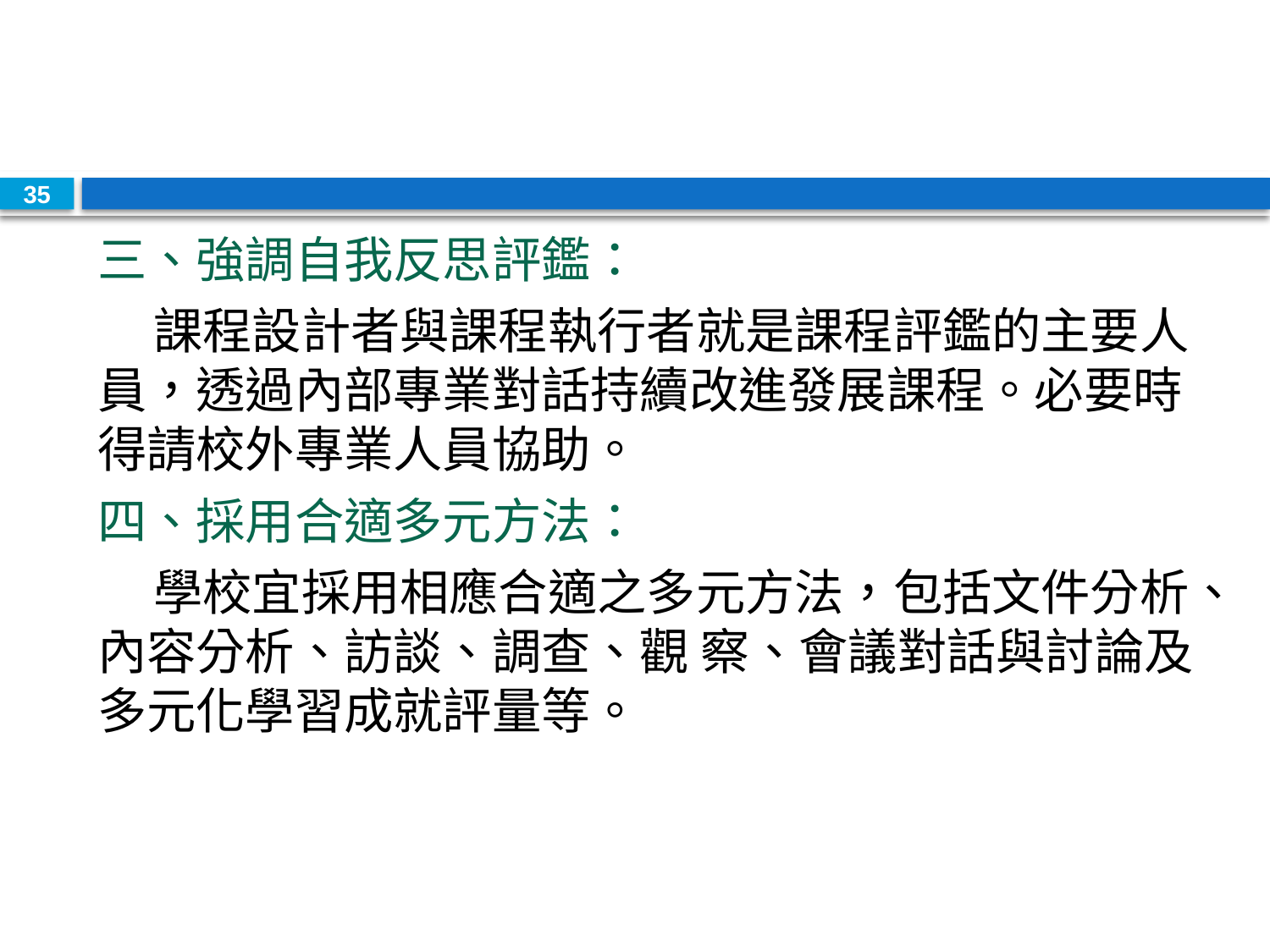

#
35
三、強調自我反思評鑑：
    課程設計者與課程執行者就是課程評鑑的主要人員，透過內部專業對話持續改進發展課程。必要時得請校外專業人員協助。
四、採用合適多元方法：
    學校宜採用相應合適之多元方法，包括文件分析、內容分析、訪談、調查、觀 察、會議對話與討論及多元化學習成就評量等。